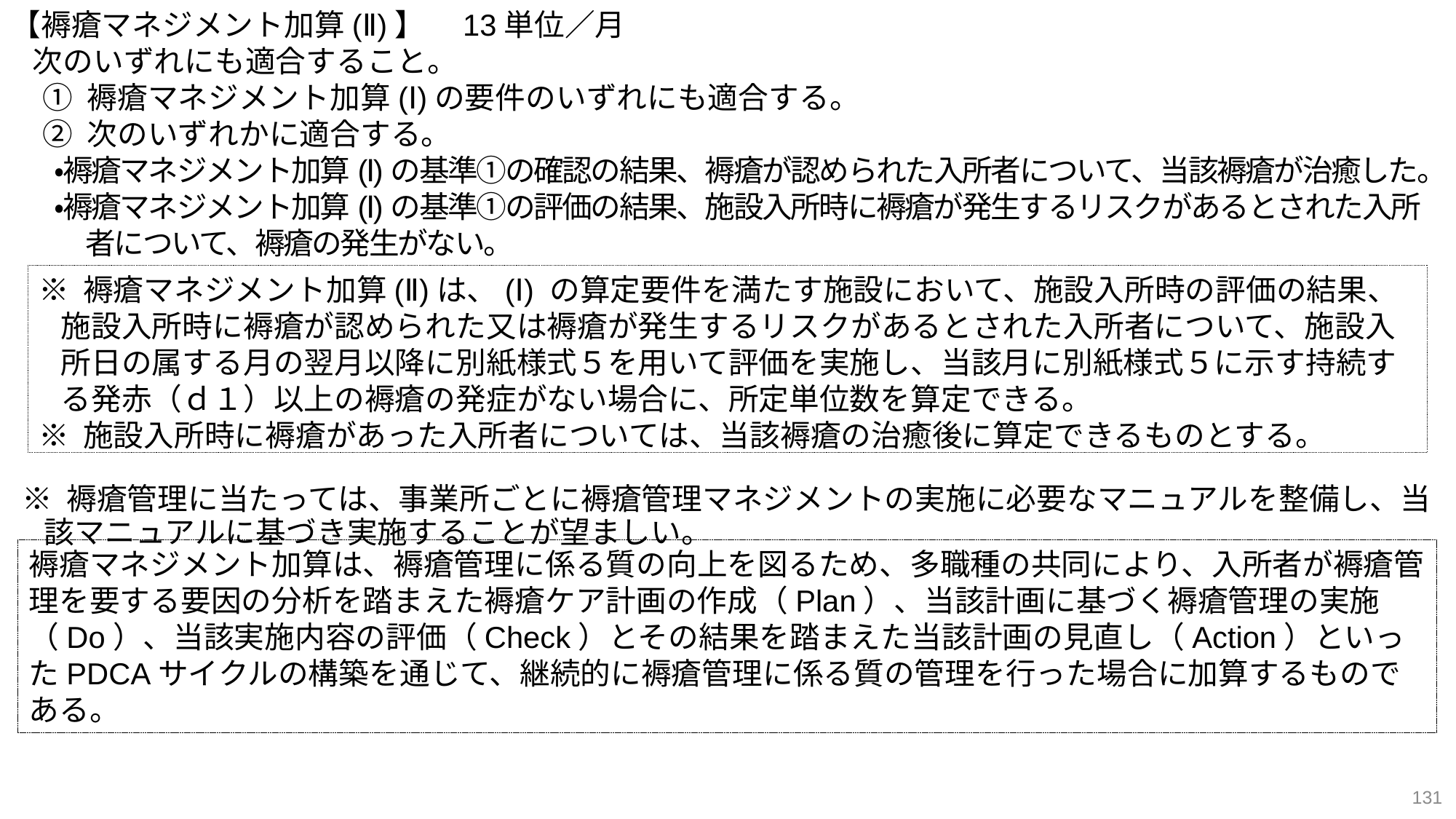

【褥瘡マネジメント加算(Ⅱ)】　13単位／月
次のいずれにも適合すること。
① 褥瘡マネジメント加算(Ⅰ)の要件のいずれにも適合する。
② 次のいずれかに適合する。
・褥瘡マネジメント加算(Ⅰ)の基準①の確認の結果、褥瘡が認められた入所者について、当該褥瘡が治癒した。
・褥瘡マネジメント加算(Ⅰ)の基準①の評価の結果、施設入所時に褥瘡が発生するリスクがあるとされた入所者について、褥瘡の発生がない。
※ 褥瘡マネジメント加算(Ⅱ)は、(Ⅰ) の算定要件を満たす施設において、施設入所時の評価の結果、施設入所時に褥瘡が認められた又は褥瘡が発生するリスクがあるとされた入所者について、施設入所日の属する月の翌月以降に別紙様式５を用いて評価を実施し、当該月に別紙様式５に示す持続する発赤（ｄ１）以上の褥瘡の発症がない場合に、所定単位数を算定できる。
※ 施設入所時に褥瘡があった入所者については、当該褥瘡の治癒後に算定できるものとする。
※ 褥瘡管理に当たっては、事業所ごとに褥瘡管理マネジメントの実施に必要なマニュアルを整備し、当該マニュアルに基づき実施することが望ましい。
褥瘡マネジメント加算は、褥瘡管理に係る質の向上を図るため、多職種の共同により、入所者が褥瘡管理を要する要因の分析を踏まえた褥瘡ケア計画の作成（Plan）、当該計画に基づく褥瘡管理の実施（Do）、当該実施内容の評価（Check）とその結果を踏まえた当該計画の見直し（Action）といったPDCAサイクルの構築を通じて、継続的に褥瘡管理に係る質の管理を行った場合に加算するものである。
131